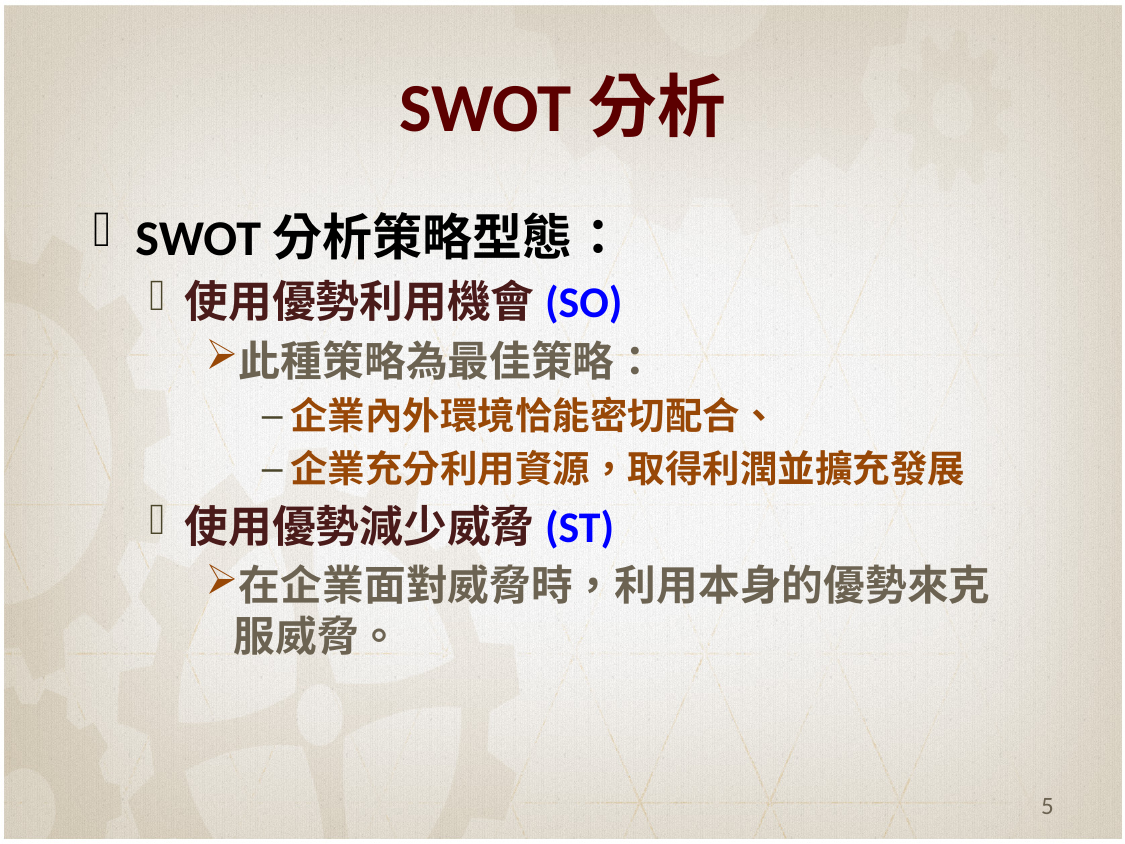

# SWOT分析
SWOT分析策略型態：
使用優勢利用機會(SO)
此種策略為最佳策略：
企業內外環境恰能密切配合、
企業充分利用資源，取得利潤並擴充發展
使用優勢減少威脅(ST)
在企業面對威脅時，利用本身的優勢來克服威脅。

5